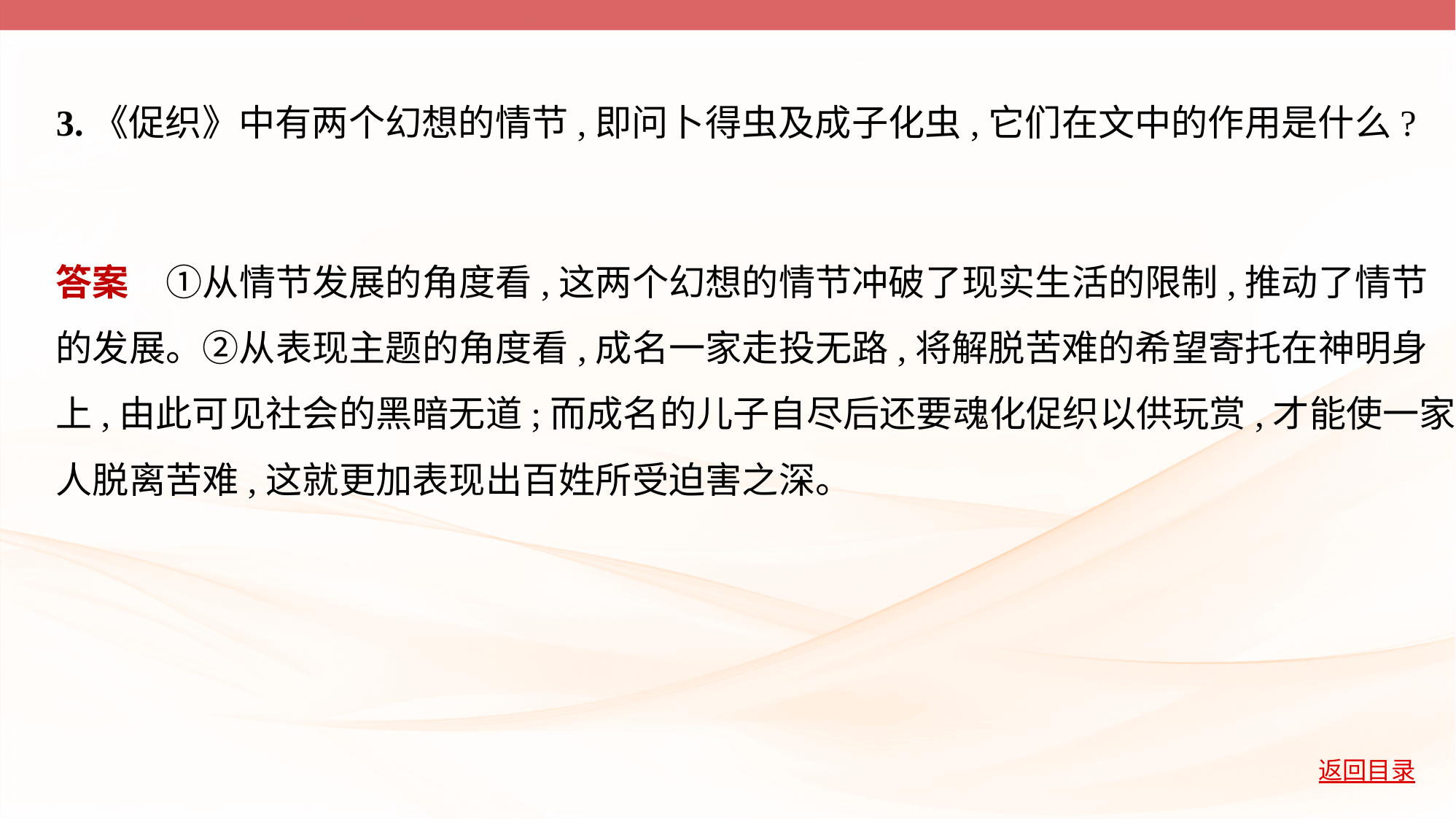

3.《促织》中有两个幻想的情节,即问卜得虫及成子化虫,它们在文中的作用是什么?
答案　①从情节发展的角度看,这两个幻想的情节冲破了现实生活的限制,推动了情节
的发展。②从表现主题的角度看,成名一家走投无路,将解脱苦难的希望寄托在神明身
上,由此可见社会的黑暗无道;而成名的儿子自尽后还要魂化促织以供玩赏,才能使一家
人脱离苦难,这就更加表现出百姓所受迫害之深。